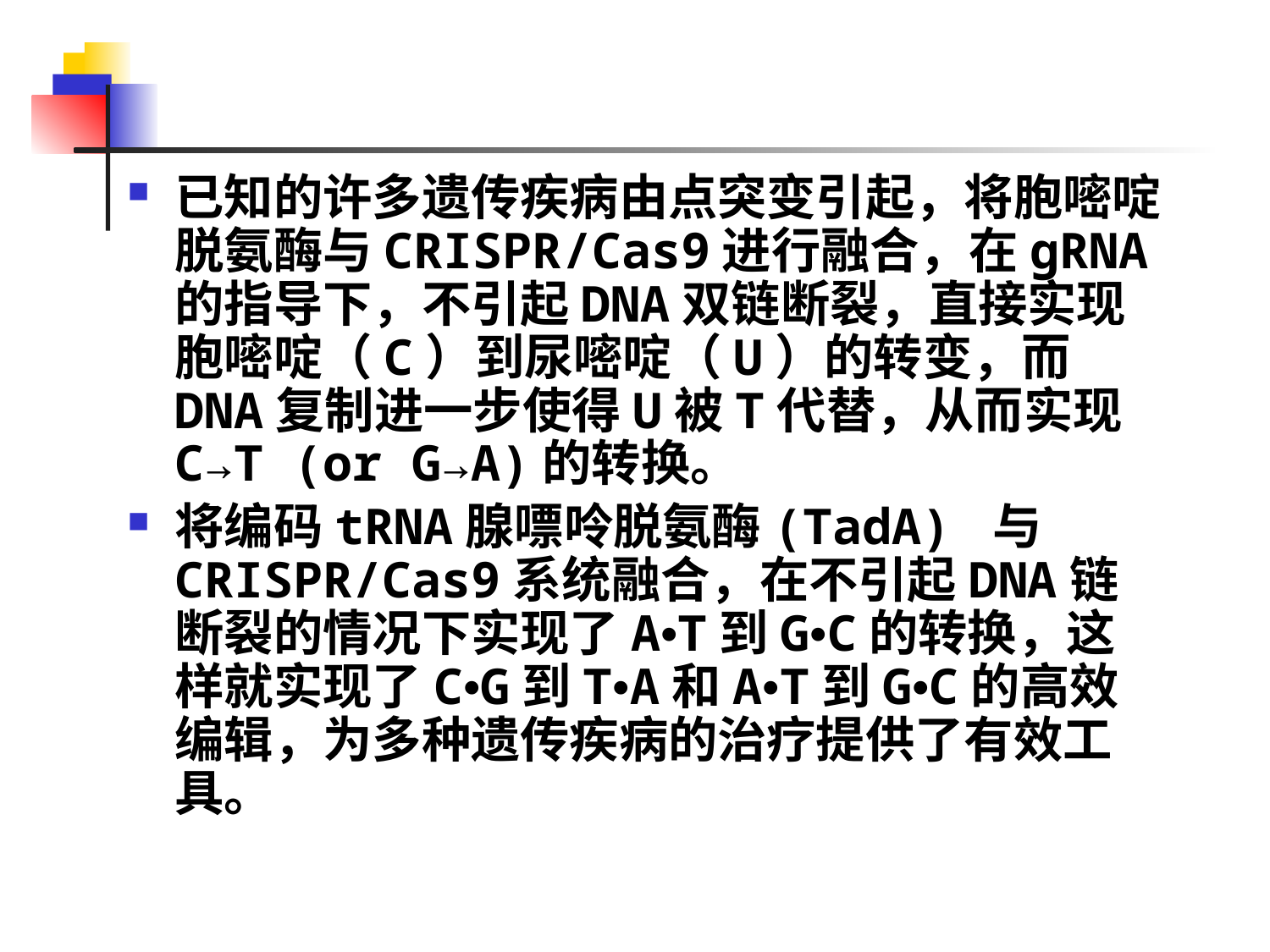

已知的许多遗传疾病由点突变引起，将胞嘧啶脱氨酶与CRISPR/Cas9进行融合，在gRNA的指导下，不引起DNA双链断裂，直接实现胞嘧啶（C）到尿嘧啶（U）的转变，而DNA复制进一步使得U被T代替，从而实现C→T (or G→A)的转换。
将编码tRNA腺嘌呤脱氨酶(TadA) 与CRISPR/Cas9系统融合，在不引起DNA链断裂的情况下实现了A•T到G•C的转换，这样就实现了C•G到T•A和A•T到G•C的高效编辑，为多种遗传疾病的治疗提供了有效工具。